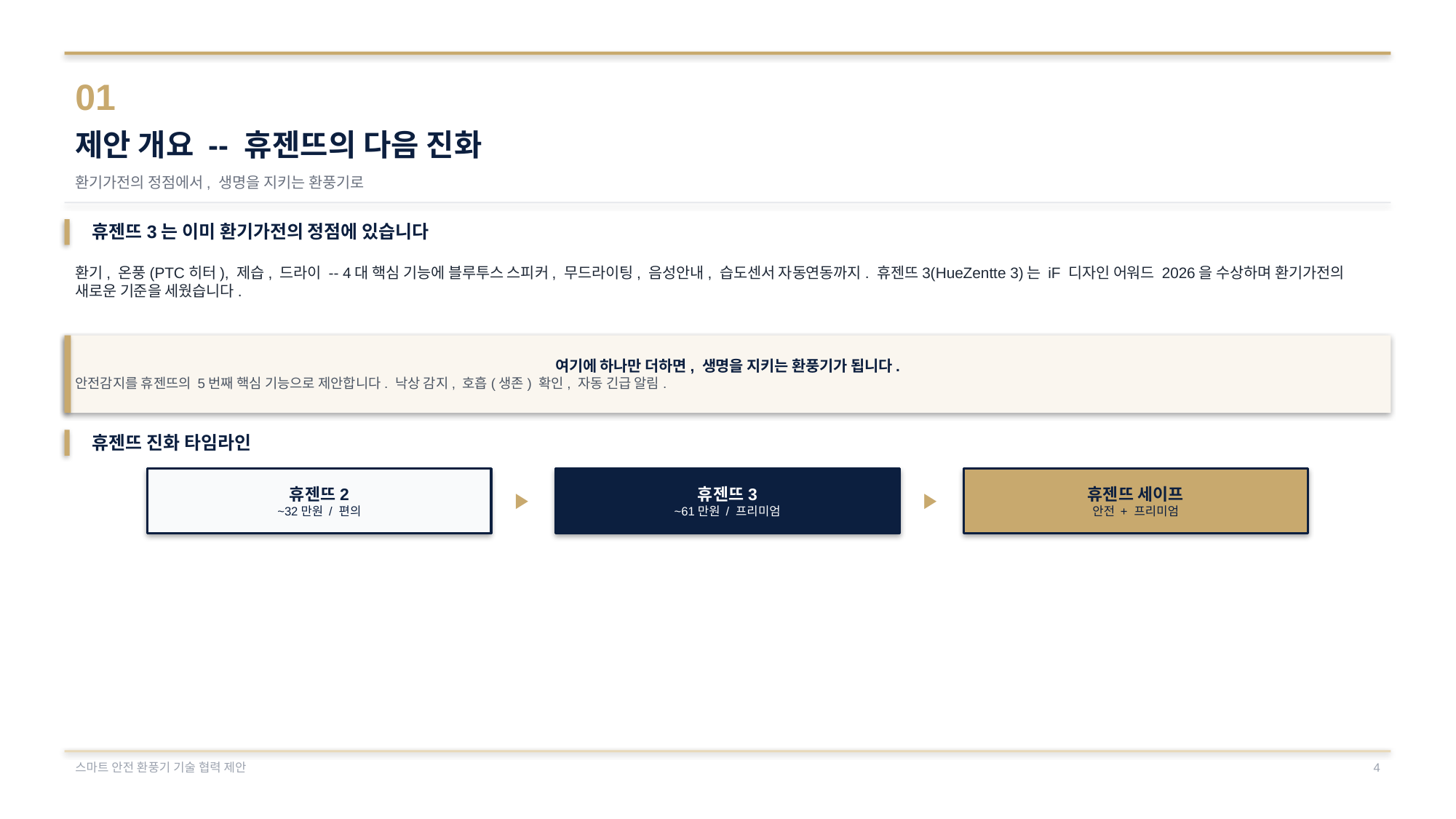

01
제안 개요 -- 휴젠뜨의 다음 진화
환기가전의 정점에서, 생명을 지키는 환풍기로

휴젠뜨3는 이미 환기가전의 정점에 있습니다

환기, 온풍(PTC히터), 제습, 드라이 -- 4대 핵심 기능에 블루투스 스피커, 무드라이팅, 음성안내, 습도센서 자동연동까지. 휴젠뜨3(HueZentte 3)는 iF 디자인 어워드 2026을 수상하며 환기가전의 새로운 기준을 세웠습니다.
여기에 하나만 더하면, 생명을 지키는 환풍기가 됩니다.
안전감지를 휴젠뜨의 5번째 핵심 기능으로 제안합니다. 낙상 감지, 호흡(생존) 확인, 자동 긴급 알림.

휴젠뜨 진화 타임라인

휴젠뜨2
~32만원 / 편의
휴젠뜨3
~61만원 / 프리미엄
휴젠뜨 세이프
안전 + 프리미엄
▶
▶

스마트 안전 환풍기 기술 협력 제안
4